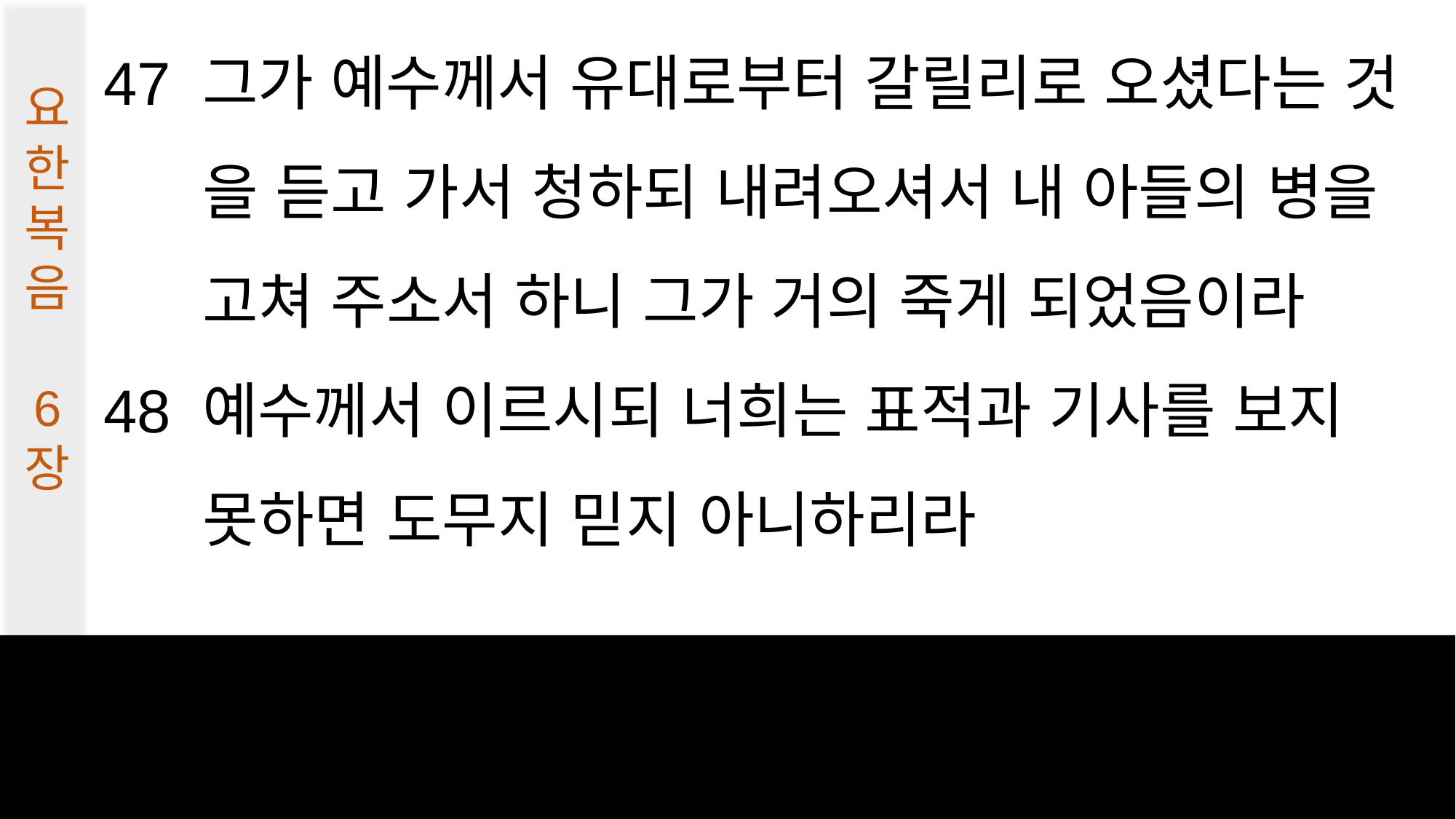

47 그가 예수께서 유대로부터 갈릴리로 오셨다는 것
     을 듣고 가서 청하되 내려오셔서 내 아들의 병을
     고쳐 주소서 하니 그가 거의 죽게 되었음이라
48 예수께서 이르시되 너희는 표적과 기사를 보지
     못하면 도무지 믿지 아니하리라
요한복음

6
장